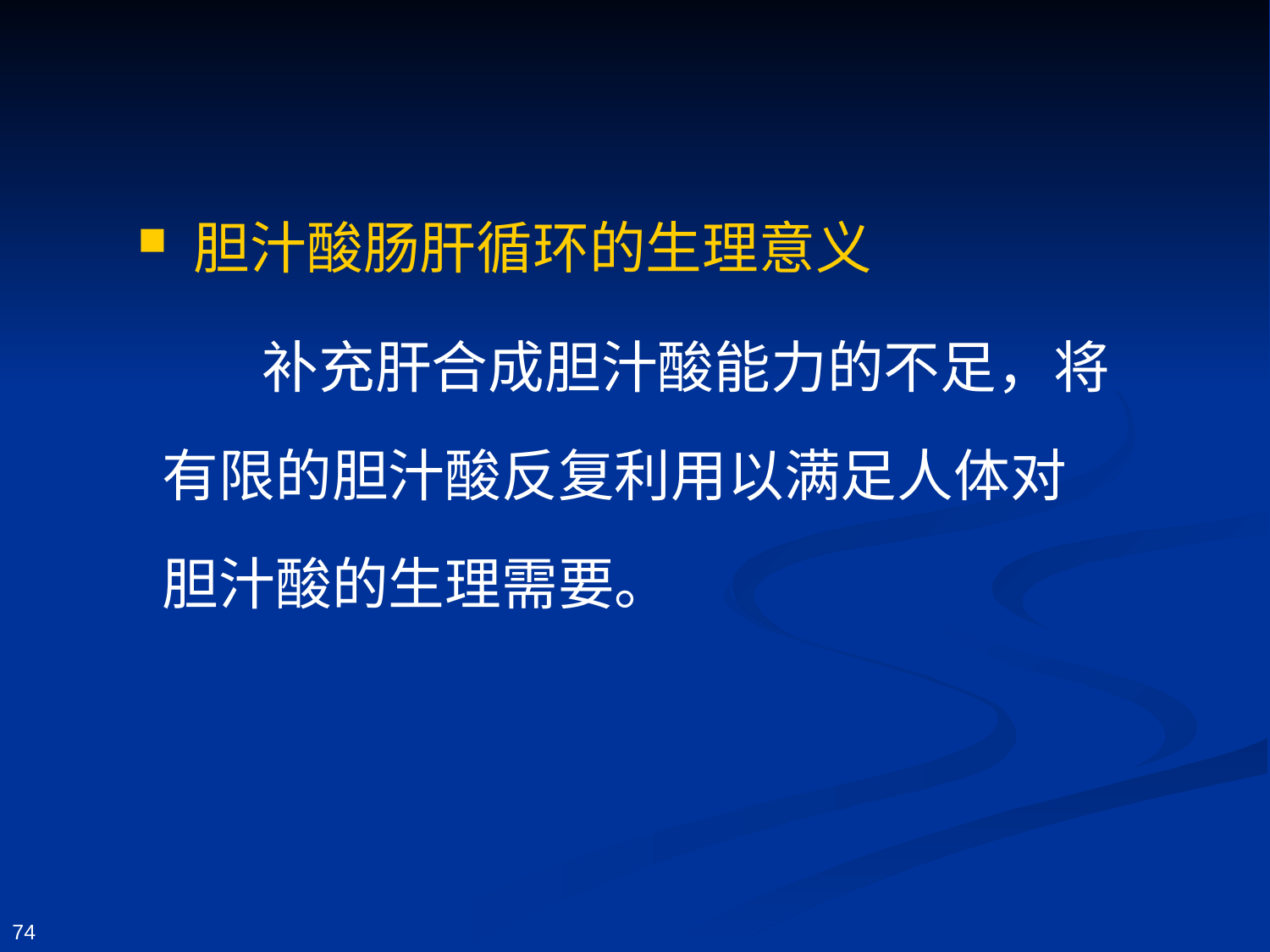

胆汁酸肠肝循环的生理意义
补充肝合成胆汁酸能力的不足，将有限的胆汁酸反复利用以满足人体对胆汁酸的生理需要。
74